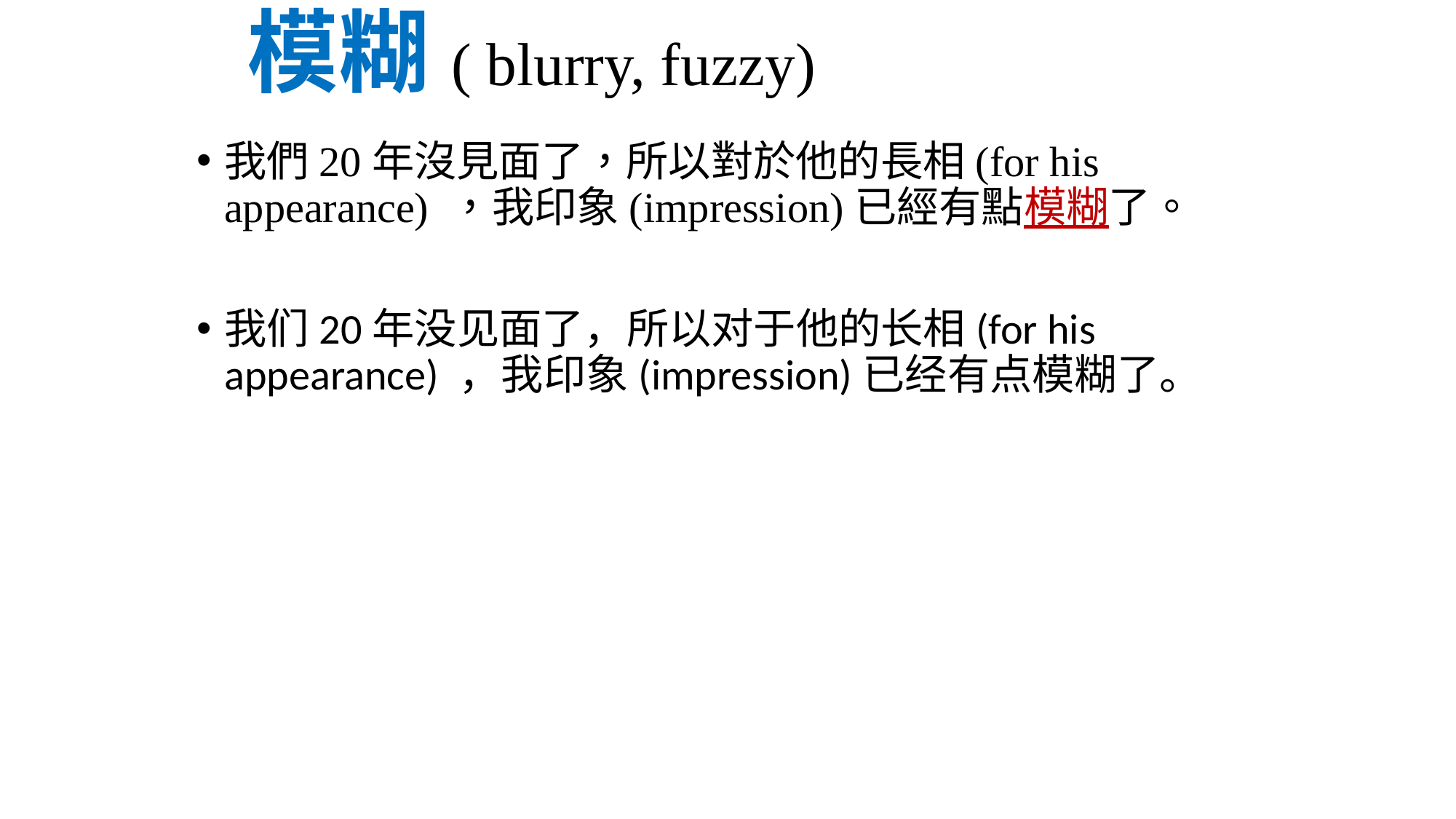

# 模糊( blurry, fuzzy)
我們20年沒見面了，所以對於他的長相(for his appearance) ，我印象(impression)已經有點模糊了。

我们20年没见面了，所以对于他的长相(for his appearance) ，我印象(impression)已经有点模糊了。